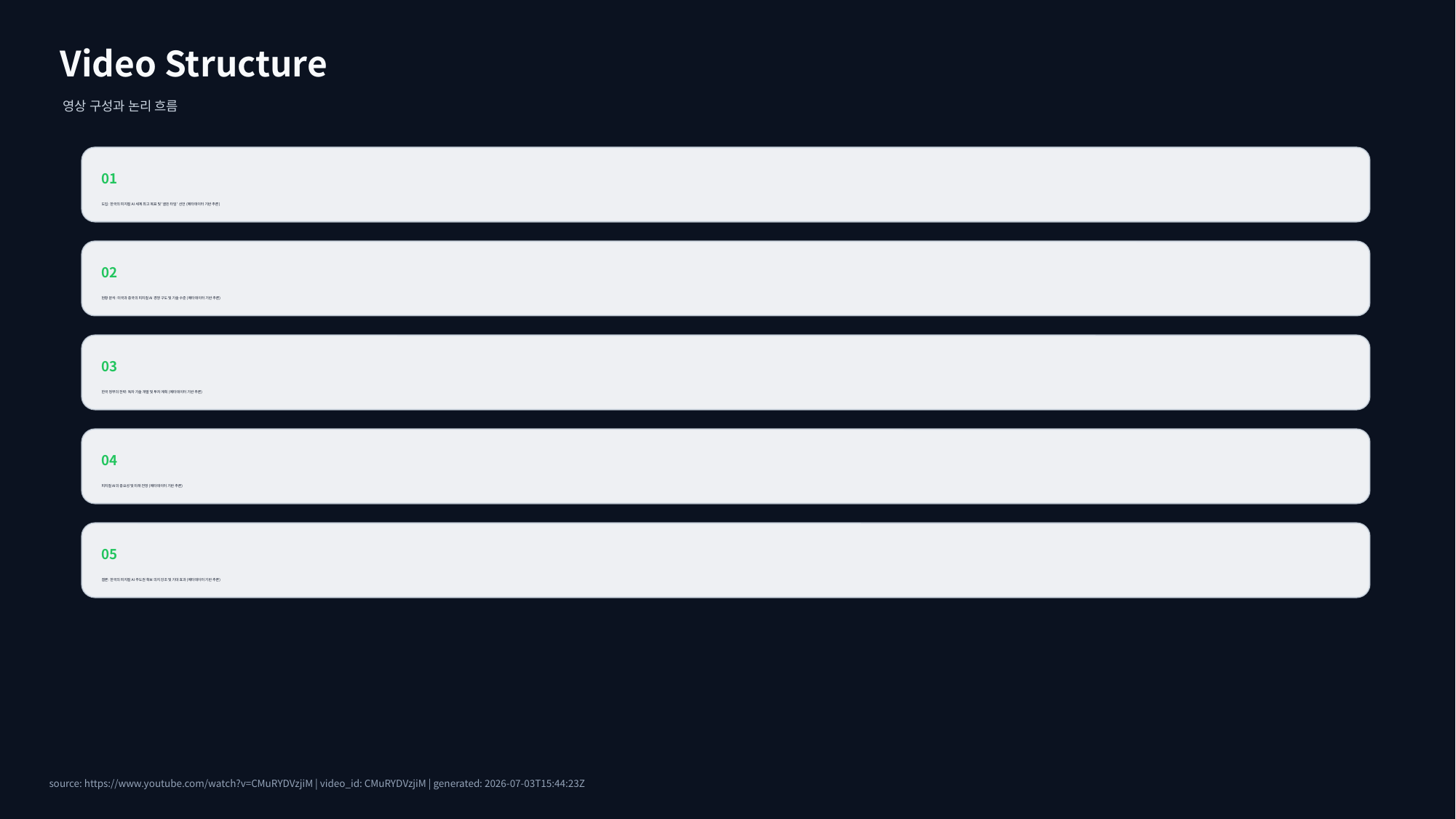

Video Structure
영상 구성과 논리 흐름

01
도입: 한국의 피지컬 AI 세계 최고 목표 및 '골든 타임' 선언 (메타데이터 기반 추론)

02
현황 분석: 미국과 중국의 피지컬 AI 경쟁 구도 및 기술 수준 (메타데이터 기반 추론)

03
한국 정부의 전략: 독자 기술 개발 및 투자 계획 (메타데이터 기반 추론)

04
피지컬 AI의 중요성 및 미래 전망 (메타데이터 기반 추론)

05
결론: 한국의 피지컬 AI 주도권 확보 의지 강조 및 기대 효과 (메타데이터 기반 추론)
source: https://www.youtube.com/watch?v=CMuRYDVzjiM | video_id: CMuRYDVzjiM | generated: 2026-07-03T15:44:23Z